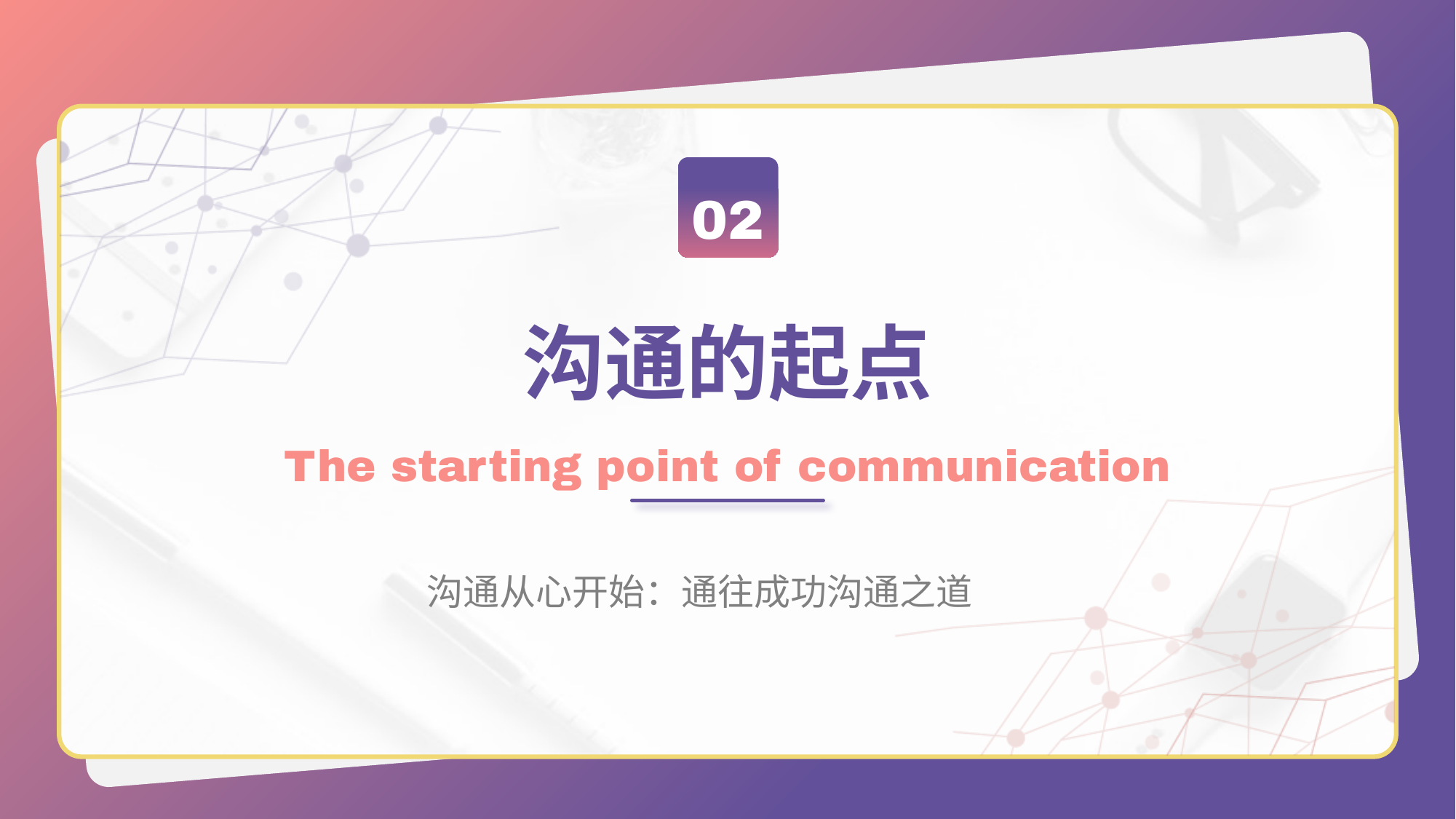

02
# 沟通的起点
The starting point of communication
沟通从心开始：通往成功沟通之道